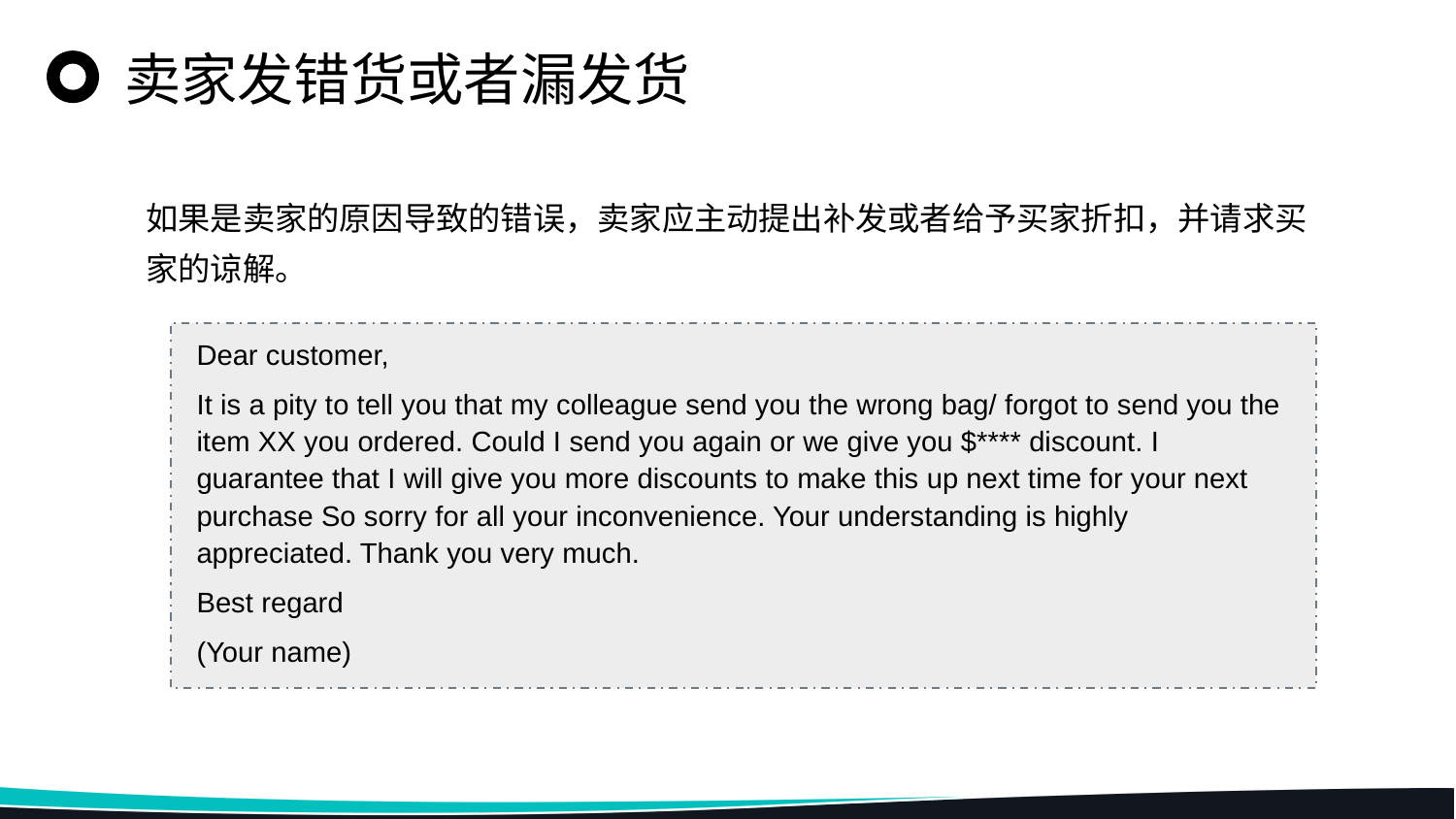

卖家发错货或者漏发货
如果是卖家的原因导致的错误，卖家应主动提出补发或者给予买家折扣，并请求买家的谅解。

Dear customer,
It is a pity to tell you that my colleague send you the wrong bag/ forgot to send you the item XX you ordered. Could I send you again or we give you $**** discount. I guarantee that I will give you more discounts to make this up next time for your next purchase So sorry for all your inconvenience. Your understanding is highly appreciated. Thank you very much.
Best regard
(Your name)